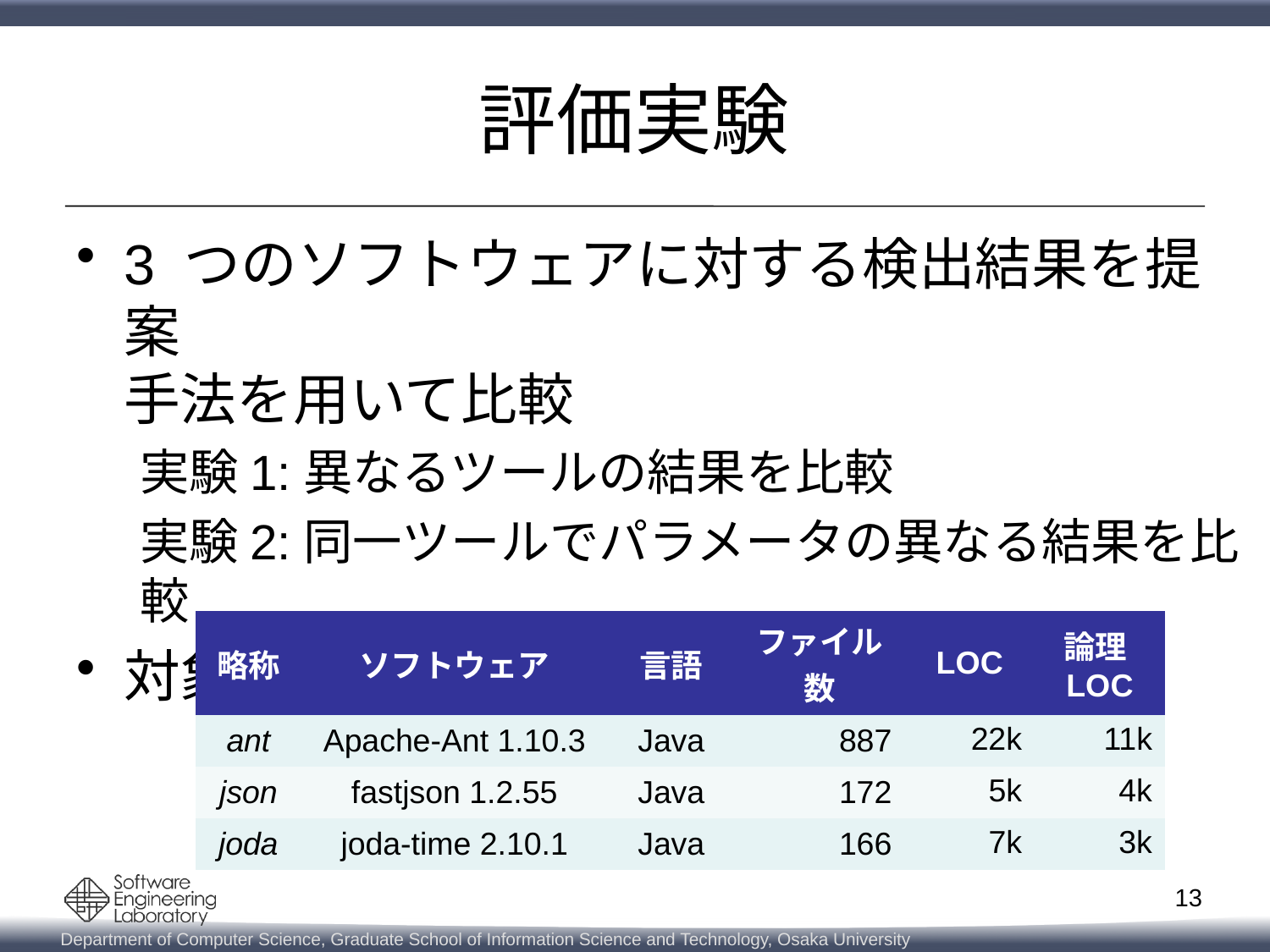

# 評価実験
3 つのソフトウェアに対する検出結果を提案
手法を用いて比較
実験1:異なるツールの結果を比較
実験2:同一ツールでパラメータの異なる結果を比較
対象ソフトウェア

| 略称 | ソフトウェア | 言語 | ファイル数 | LOC | 論理LOC |
| --- | --- | --- | --- | --- | --- |
| ant | Apache-Ant 1.10.3 | Java | 887 | 22k | 11k |
| json | fastjson 1.2.55 | Java | 172 | 5k | 4k |
| joda | joda-time 2.10.1 | Java | 166 | 7k | 3k |
13